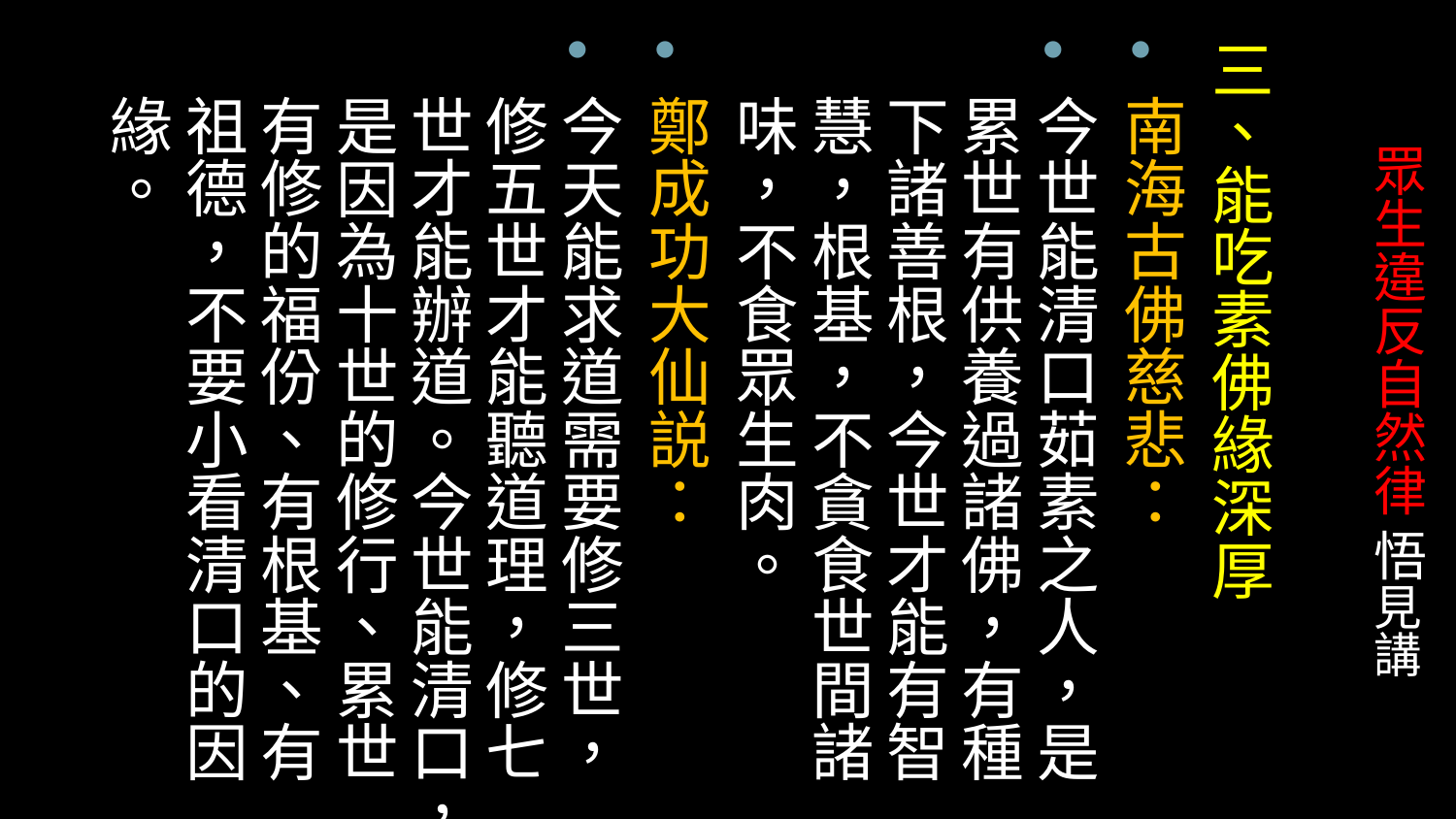

三、能吃素佛緣深厚
南海古佛慈悲：
今世能清口茹素之人，是累世有供養過諸佛，有種下諸善根，今世才能有智慧，根基，不貪食世間諸味，不食眾生肉。
鄭成功大仙説：
今天能求道需要修三世，修五世才能聽道理，修七世才能辦道。今世能清口，是因為十世的修行、累世有修的福份、有根基、有祖德，不要小看清口的因緣。

# 眾生違反自然律 悟見講